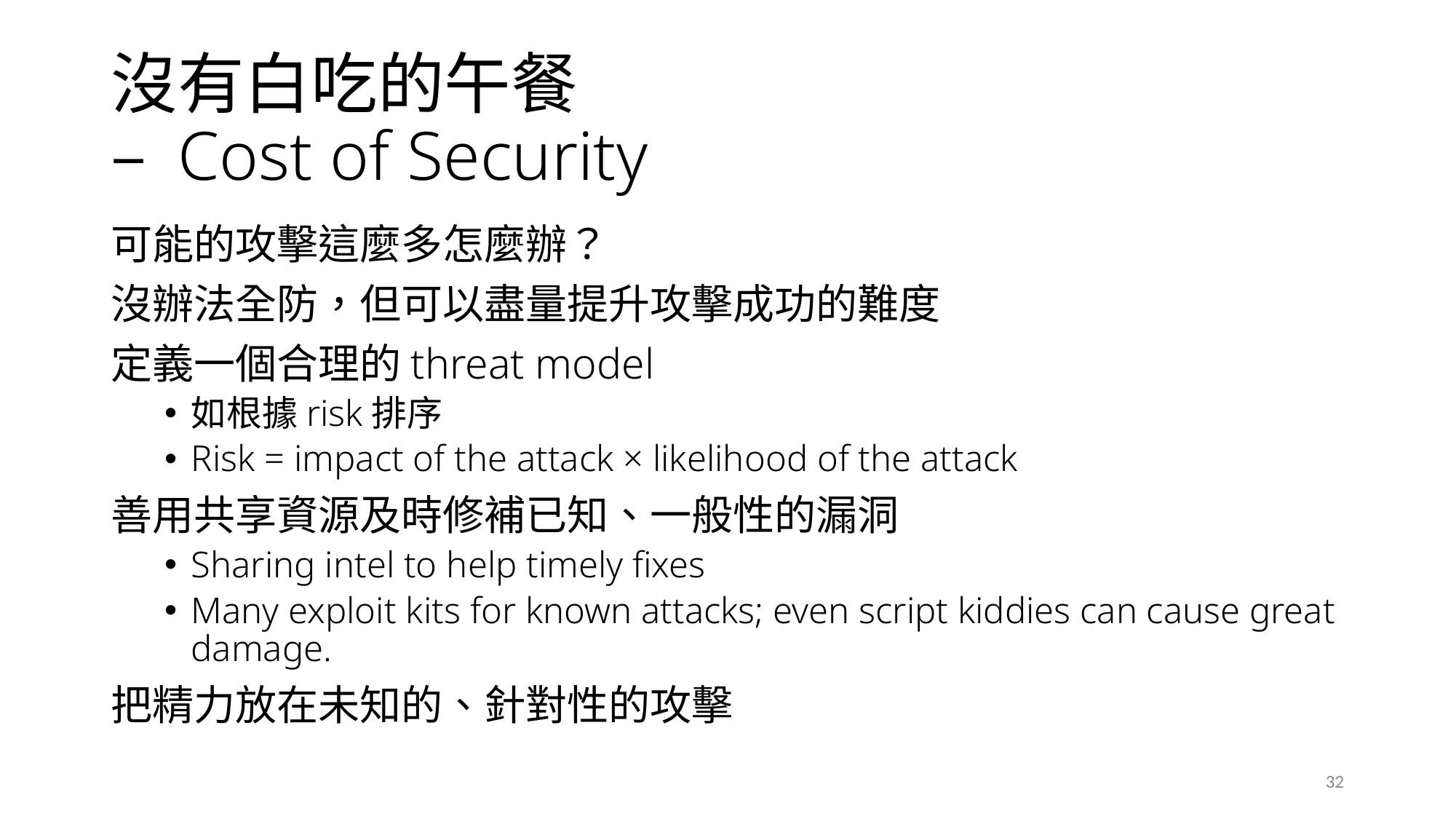

# 沒有白吃的午餐 – Cost of Security
可能的攻擊這麼多怎麼辦？
沒辦法全防，但可以盡量提升攻擊成功的難度
定義一個合理的threat model
如根據risk排序
Risk = impact of the attack × likelihood of the attack
善用共享資源及時修補已知、一般性的漏洞
Sharing intel to help timely fixes
Many exploit kits for known attacks; even script kiddies can cause great damage.
把精力放在未知的、針對性的攻擊

32